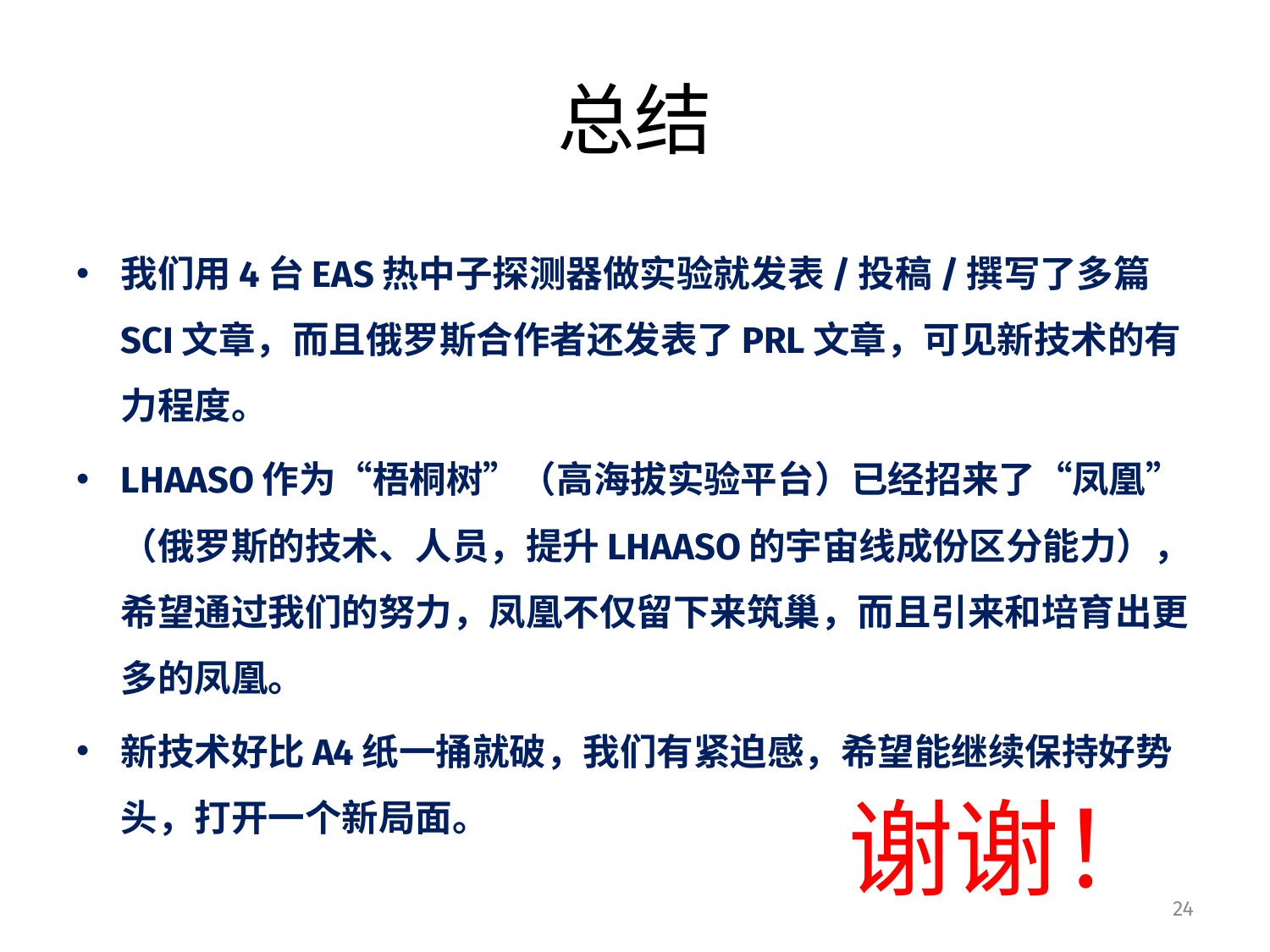

# 总结
我们用4台EAS热中子探测器做实验就发表/投稿/撰写了多篇SCI文章，而且俄罗斯合作者还发表了PRL文章，可见新技术的有力程度。
LHAASO作为“梧桐树”（高海拔实验平台）已经招来了“凤凰”（俄罗斯的技术、人员，提升LHAASO的宇宙线成份区分能力），希望通过我们的努力，凤凰不仅留下来筑巢，而且引来和培育出更多的凤凰。
新技术好比A4纸一捅就破，我们有紧迫感，希望能继续保持好势头，打开一个新局面。
谢谢！
24